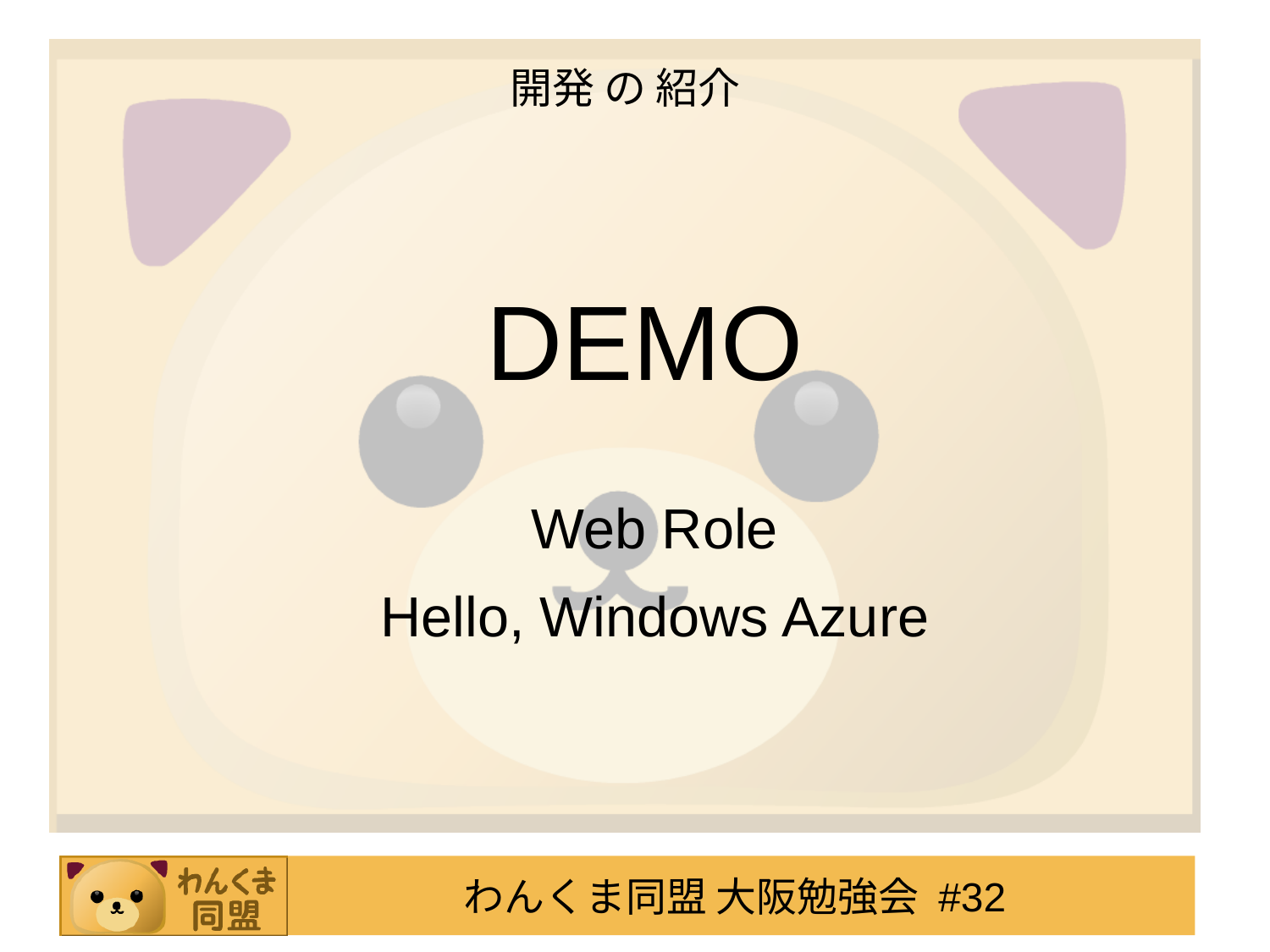

# 開発 の 紹介
DEMO
Web Role
Hello, Windows Azure